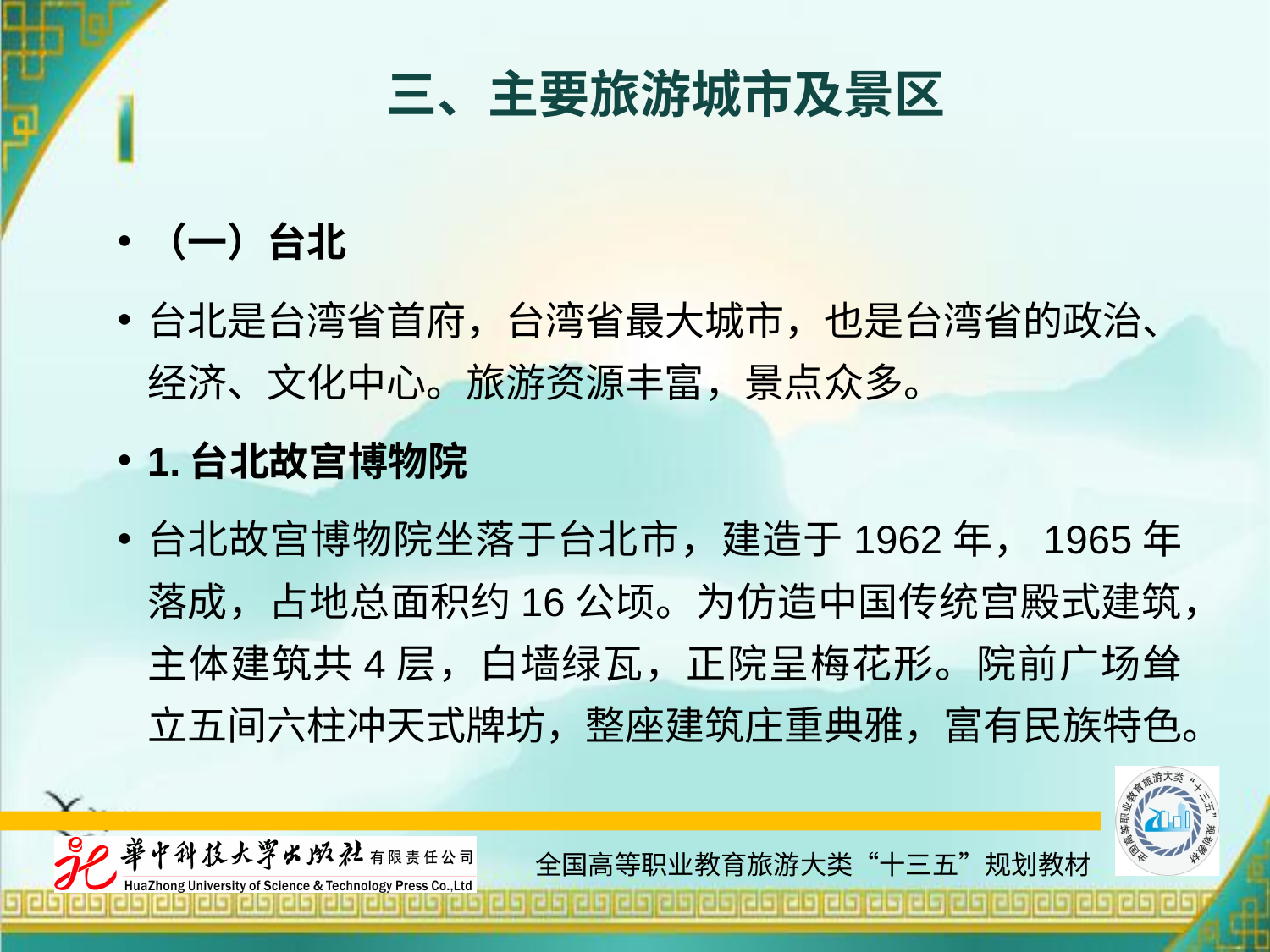

# 三、主要旅游城市及景区
（一）台北
台北是台湾省首府，台湾省最大城市，也是台湾省的政治、经济、文化中心。旅游资源丰富，景点众多。
1.台北故宫博物院
台北故宫博物院坐落于台北市，建造于1962年，1965年落成，占地总面积约16公顷。为仿造中国传统宫殿式建筑，主体建筑共4层，白墙绿瓦，正院呈梅花形。院前广场耸立五间六柱冲天式牌坊，整座建筑庄重典雅，富有民族特色。